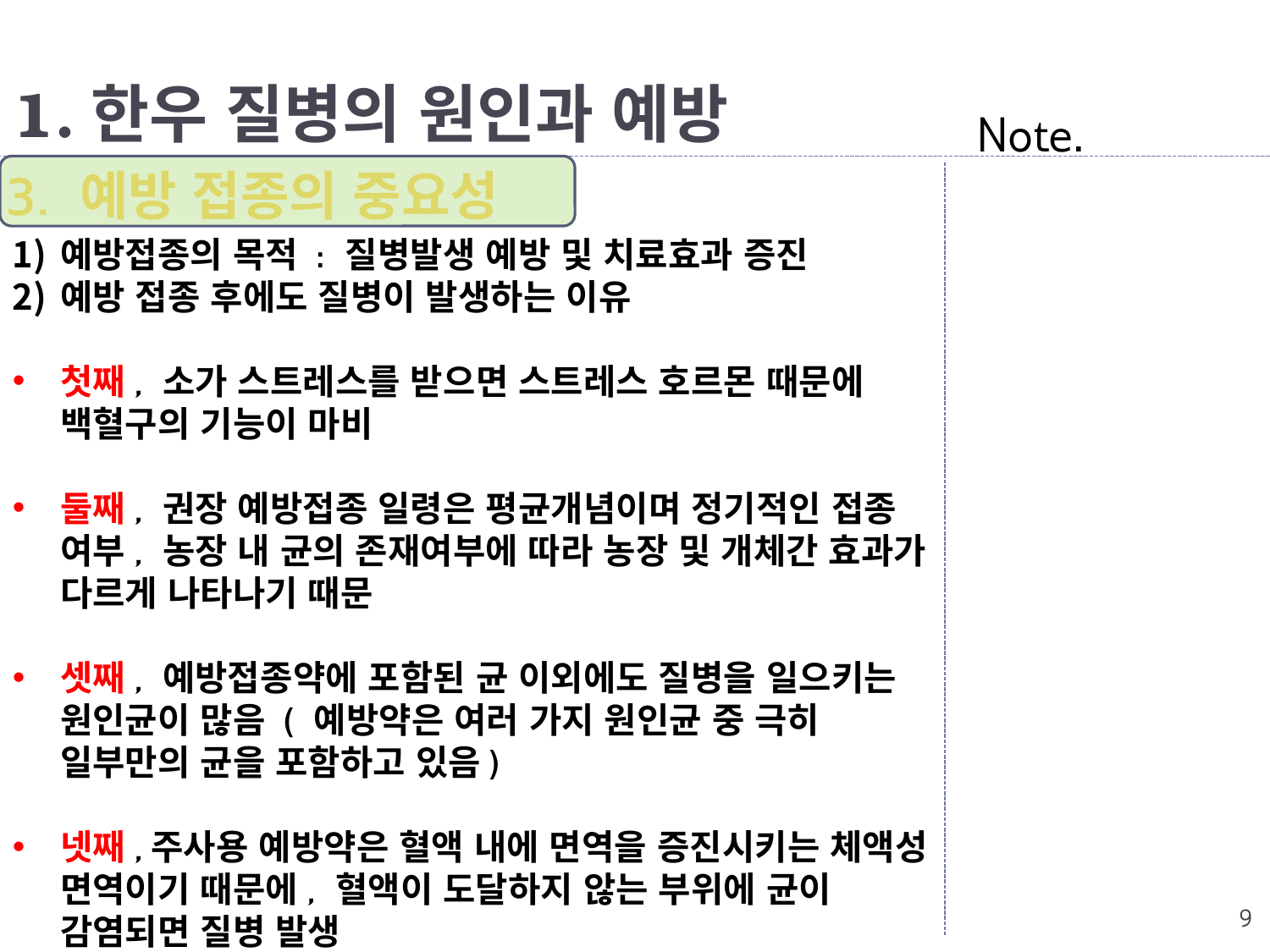

# 1.한우 질병의 원인과 예방
Note.

3. 예방 접종의 중요성

예방접종의 목적 : 질병발생 예방 및 치료효과 증진
예방 접종 후에도 질병이 발생하는 이유

첫째, 소가 스트레스를 받으면 스트레스 호르몬 때문에 백혈구의 기능이 마비

둘째, 권장 예방접종 일령은 평균개념이며 정기적인 접종 여부, 농장 내 균의 존재여부에 따라 농장 및 개체간 효과가 다르게 나타나기 때문

셋째, 예방접종약에 포함된 균 이외에도 질병을 일으키는 원인균이 많음 ( 예방약은 여러 가지 원인균 중 극히 일부만의 균을 포함하고 있음)

넷째,주사용 예방약은 혈액 내에 면역을 증진시키는 체액성 면역이기 때문에, 혈액이 도달하지 않는 부위에 균이 감염되면 질병 발생
9